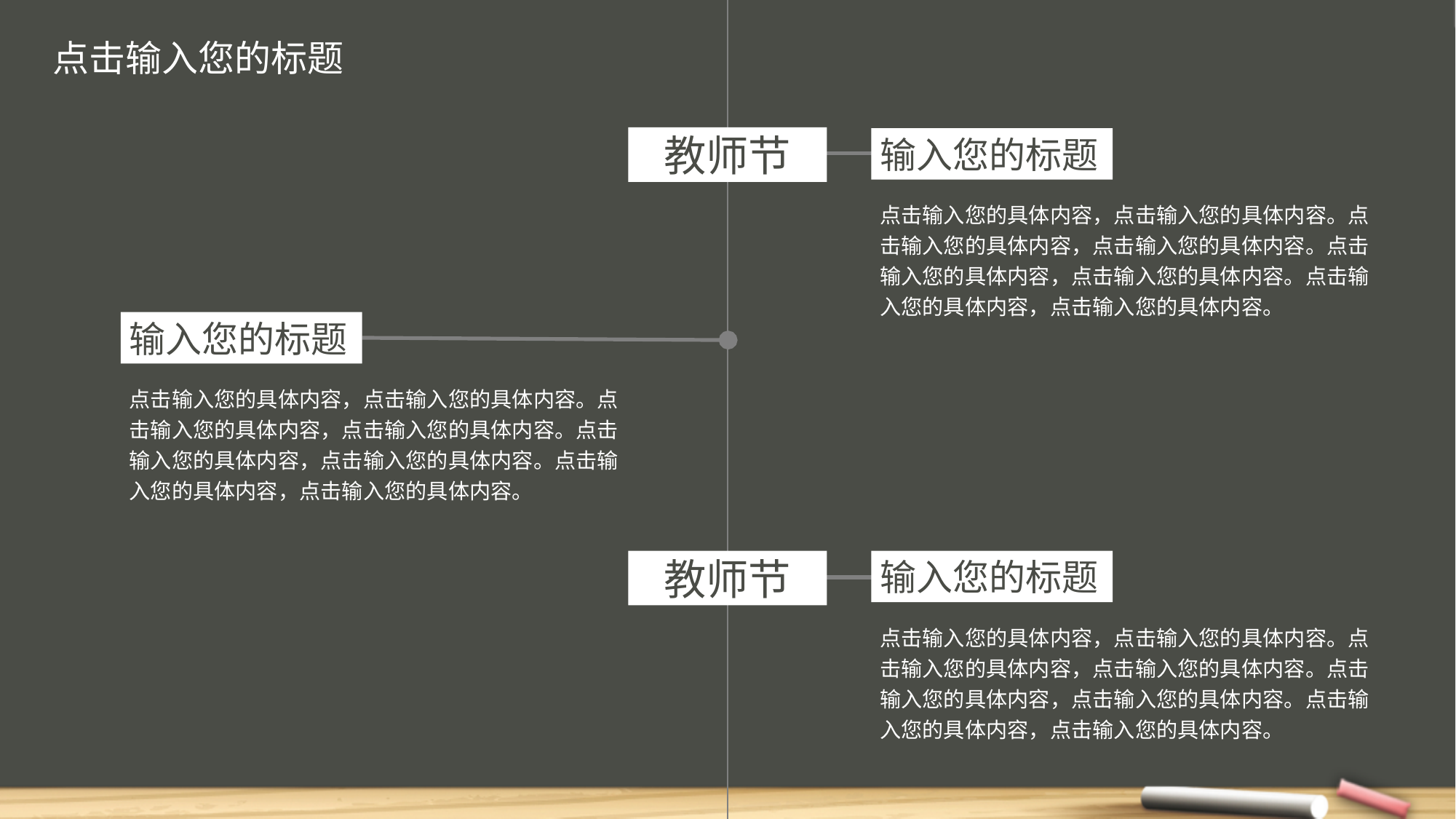

教师节
输入您的标题
点击输入您的具体内容，点击输入您的具体内容。点击输入您的具体内容，点击输入您的具体内容。点击输入您的具体内容，点击输入您的具体内容。点击输入您的具体内容，点击输入您的具体内容。
输入您的标题
点击输入您的具体内容，点击输入您的具体内容。点击输入您的具体内容，点击输入您的具体内容。点击输入您的具体内容，点击输入您的具体内容。点击输入您的具体内容，点击输入您的具体内容。
教师节
输入您的标题
点击输入您的具体内容，点击输入您的具体内容。点击输入您的具体内容，点击输入您的具体内容。点击输入您的具体内容，点击输入您的具体内容。点击输入您的具体内容，点击输入您的具体内容。
点击输入您的标题